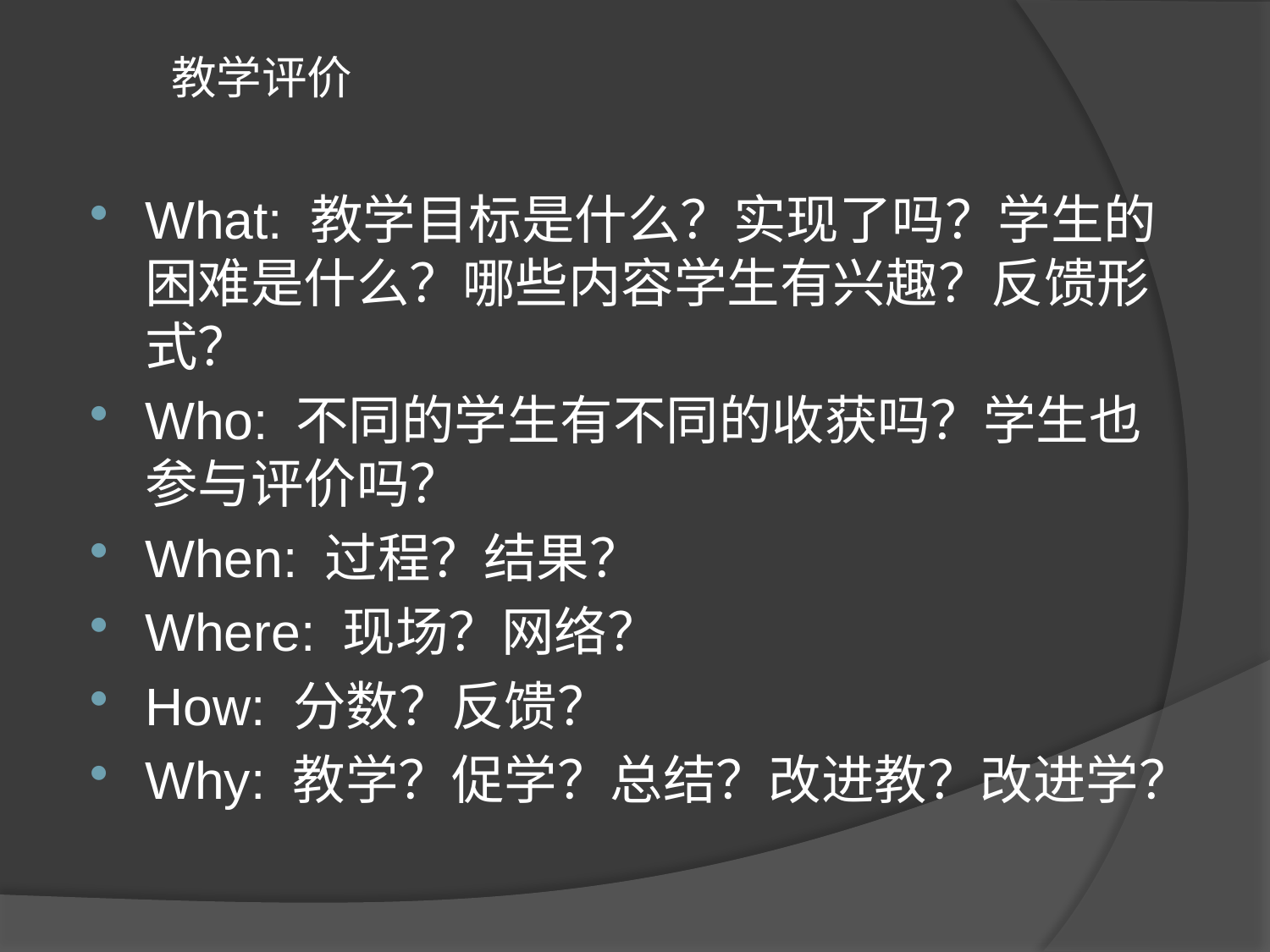

# 教学评价
What: 教学目标是什么？实现了吗？学生的困难是什么？哪些内容学生有兴趣？反馈形式？
Who: 不同的学生有不同的收获吗？学生也参与评价吗？
When: 过程？结果？
Where: 现场？网络？
How: 分数？反馈？
Why: 教学？促学？总结？改进教？改进学？